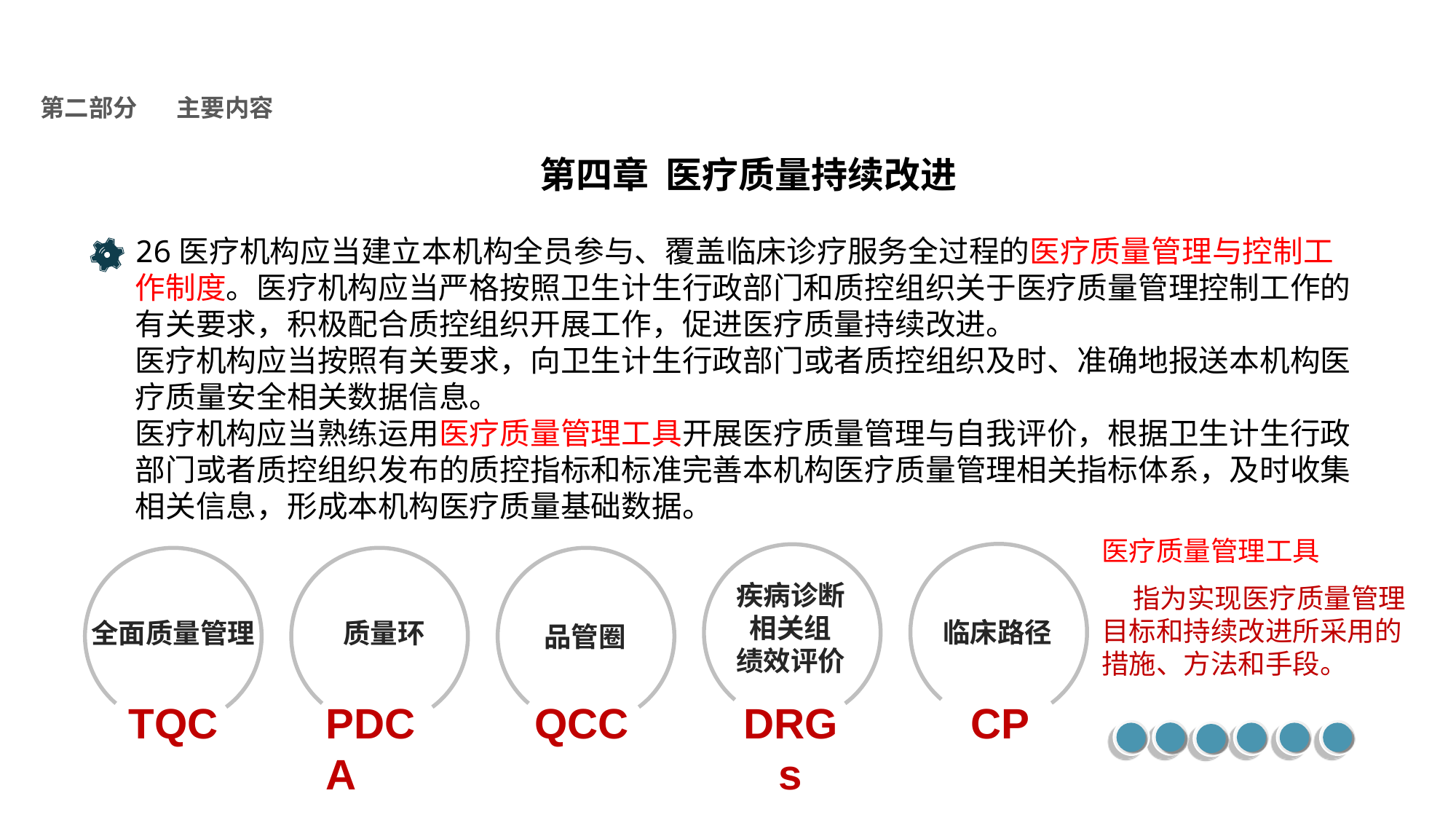

医疗质量管理办法
NHFPC
第二部分
主要内容
第四章  医疗质量持续改进

26医疗机构应当建立本机构全员参与、覆盖临床诊疗服务全过程的医疗质量管理与控制工作制度。医疗机构应当严格按照卫生计生行政部门和质控组织关于医疗质量管理控制工作的有关要求，积极配合质控组织开展工作，促进医疗质量持续改进。
医疗机构应当按照有关要求，向卫生计生行政部门或者质控组织及时、准确地报送本机构医疗质量安全相关数据信息。
医疗机构应当熟练运用医疗质量管理工具开展医疗质量管理与自我评价，根据卫生计生行政部门或者质控组织发布的质控指标和标准完善本机构医疗质量管理相关指标体系，及时收集相关信息，形成本机构医疗质量基础数据。

医疗质量管理工具

    指为实现医疗质量管理目标和持续改进所采用的措施、方法和手段。

疾病诊断
相关组
绩效评价
临床路径
全面质量管理
质量环
品管圈
TQC
DRGs
PDCA
QCC
CP